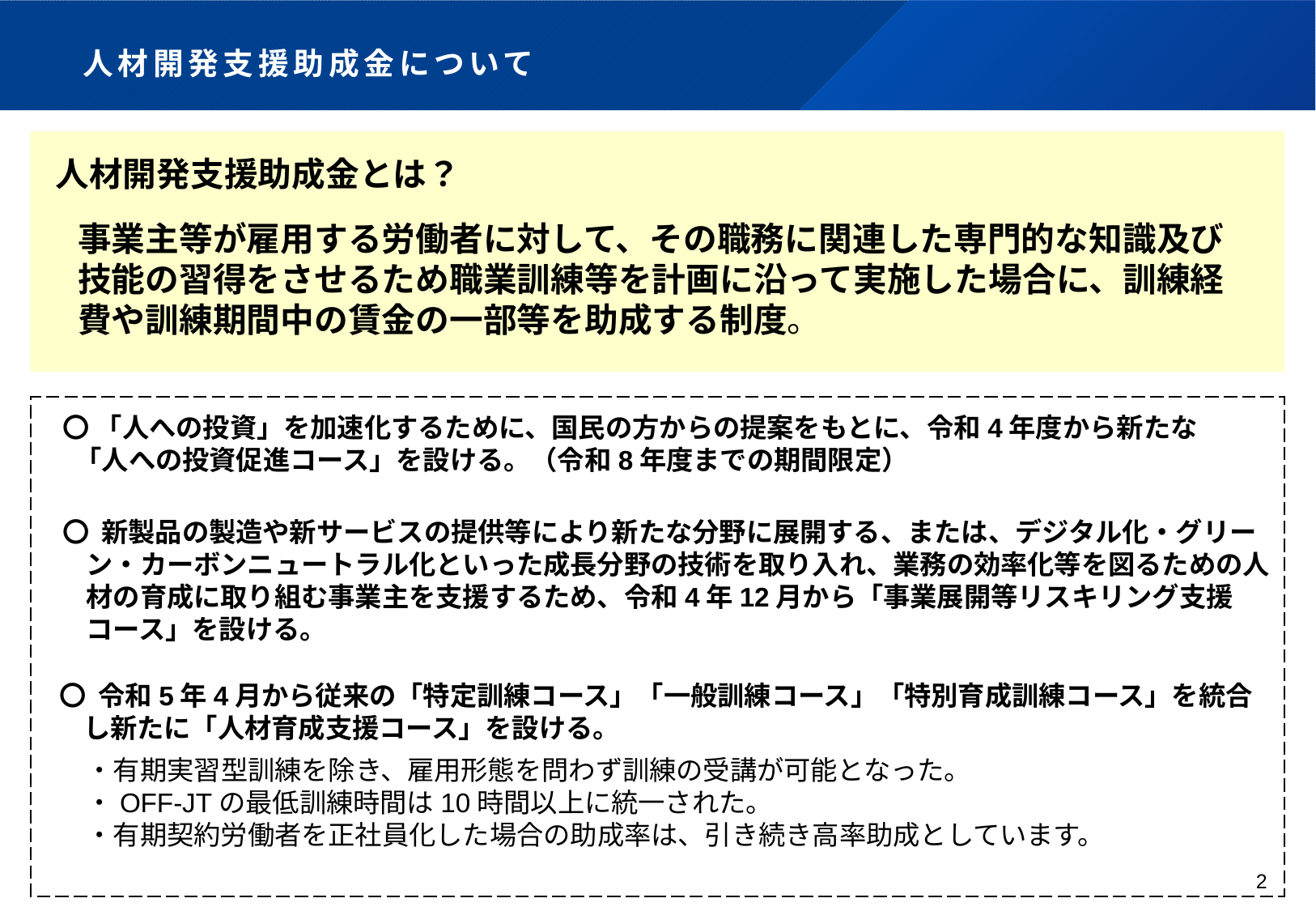

# 人材開発支援助成金について
人材開発支援助成金とは？

事業主等が雇用する労働者に対して、その職務に関連した専門的な知識及び技能の習得をさせるため職業訓練等を計画に沿って実施した場合に、訓練経費や訓練期間中の賃金の一部等を助成する制度。

〇 「人への投資」を加速化するために、国民の方からの提案をもとに、令和4年度から新たな
 「人への投資促進コース」を設ける。（令和8年度までの期間限定）
〇  新製品の製造や新サービスの提供等により新たな分野に展開する、または、デジタル化・グリーン・カーボンニュートラル化といった成長分野の技術を取り入れ、業務の効率化等を図るための人材の育成に取り組む事業主を支援するため、令和4年12月から「事業展開等リスキリング支援コース」を設ける。
〇  令和5年4月から従来の「特定訓練コース」「一般訓練コース」「特別育成訓練コース」を統合し新たに「人材育成支援コース」を設ける。
　・有期実習型訓練を除き、雇用形態を問わず訓練の受講が可能となった。
　・OFF-JTの最低訓練時間は10時間以上に統一された。
　・有期契約労働者を正社員化した場合の助成率は、引き続き高率助成としています。
2